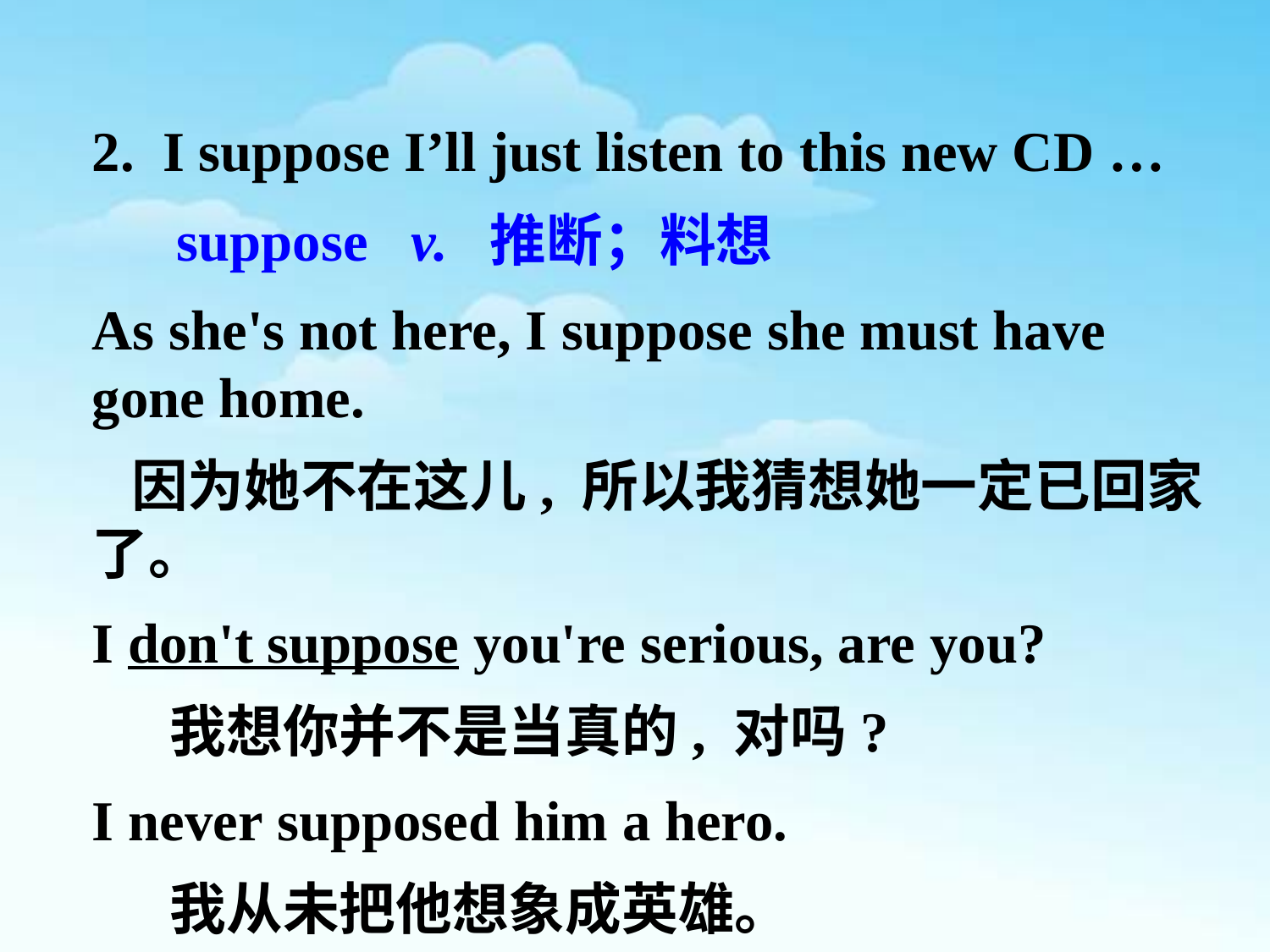

2.  I suppose I’ll just listen to this new CD …
      suppose   v.  推断；料想
As she's not here, I suppose she must have gone home.
  因为她不在这儿, 所以我猜想她一定已回家了。
I don't suppose you're serious, are you?
     我想你并不是当真的, 对吗?
I never supposed him a hero.
     我从未把他想象成英雄。